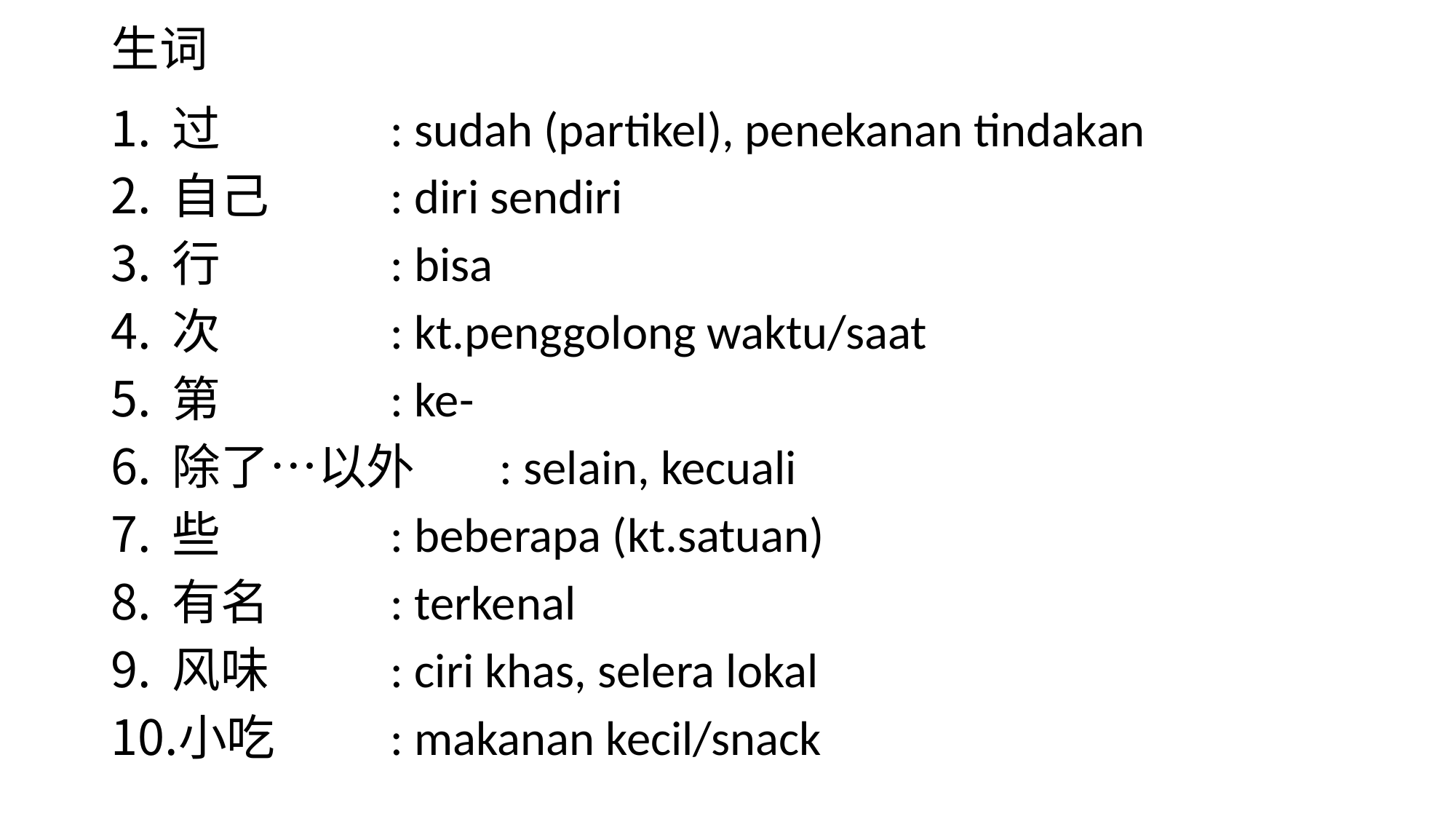

# 生词
过		: sudah (partikel), penekanan tindakan
自己		: diri sendiri
行		: bisa
次		: kt.penggolong waktu/saat
第		: ke-
除了…以外	: selain, kecuali
些		: beberapa (kt.satuan)
有名		: terkenal
风味		: ciri khas, selera lokal
小吃		: makanan kecil/snack